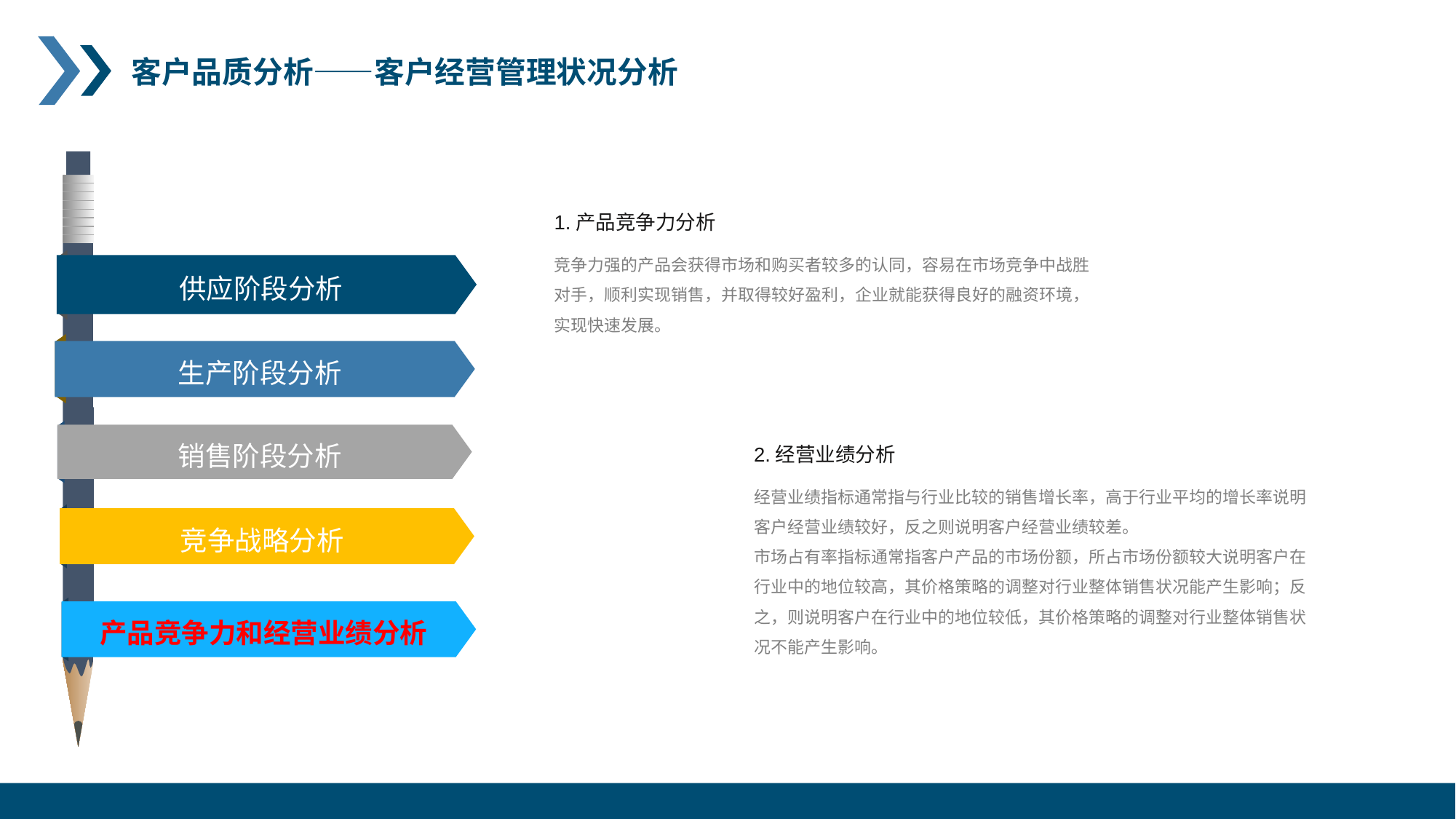

客户品质分析——客户经营管理状况分析

供应阶段分析

生产阶段分析

销售阶段分析

竞争战略分析

产品竞争力和经营业绩分析

1.产品竞争力分析
竞争力强的产品会获得市场和购买者较多的认同，容易在市场竞争中战胜对手，顺利实现销售，并取得较好盈利，企业就能获得良好的融资环境，实现快速发展。
2.经营业绩分析
经营业绩指标通常指与行业比较的销售增长率，高于行业平均的增长率说明客户经营业绩较好，反之则说明客户经营业绩较差。
市场占有率指标通常指客户产品的市场份额，所占市场份额较大说明客户在行业中的地位较高，其价格策略的调整对行业整体销售状况能产生影响；反之，则说明客户在行业中的地位较低，其价格策略的调整对行业整体销售状况不能产生影响。